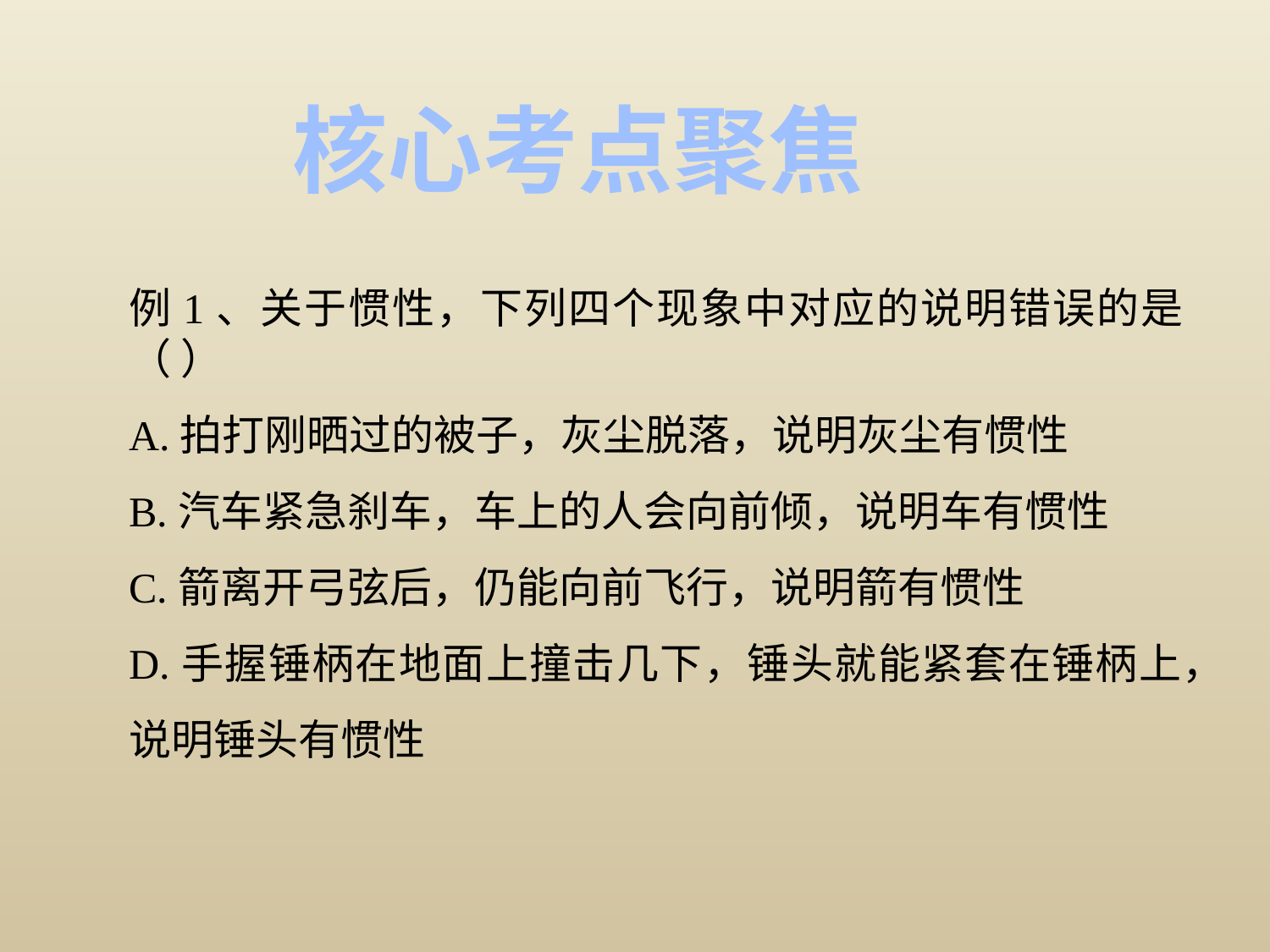

核心考点聚焦
例1、关于惯性，下列四个现象中对应的说明错误的是（ ）
A.拍打刚晒过的被子，灰尘脱落，说明灰尘有惯性
B.汽车紧急刹车，车上的人会向前倾，说明车有惯性
C.箭离开弓弦后，仍能向前飞行，说明箭有惯性
D.手握锤柄在地面上撞击几下，锤头就能紧套在锤柄上，说明锤头有惯性